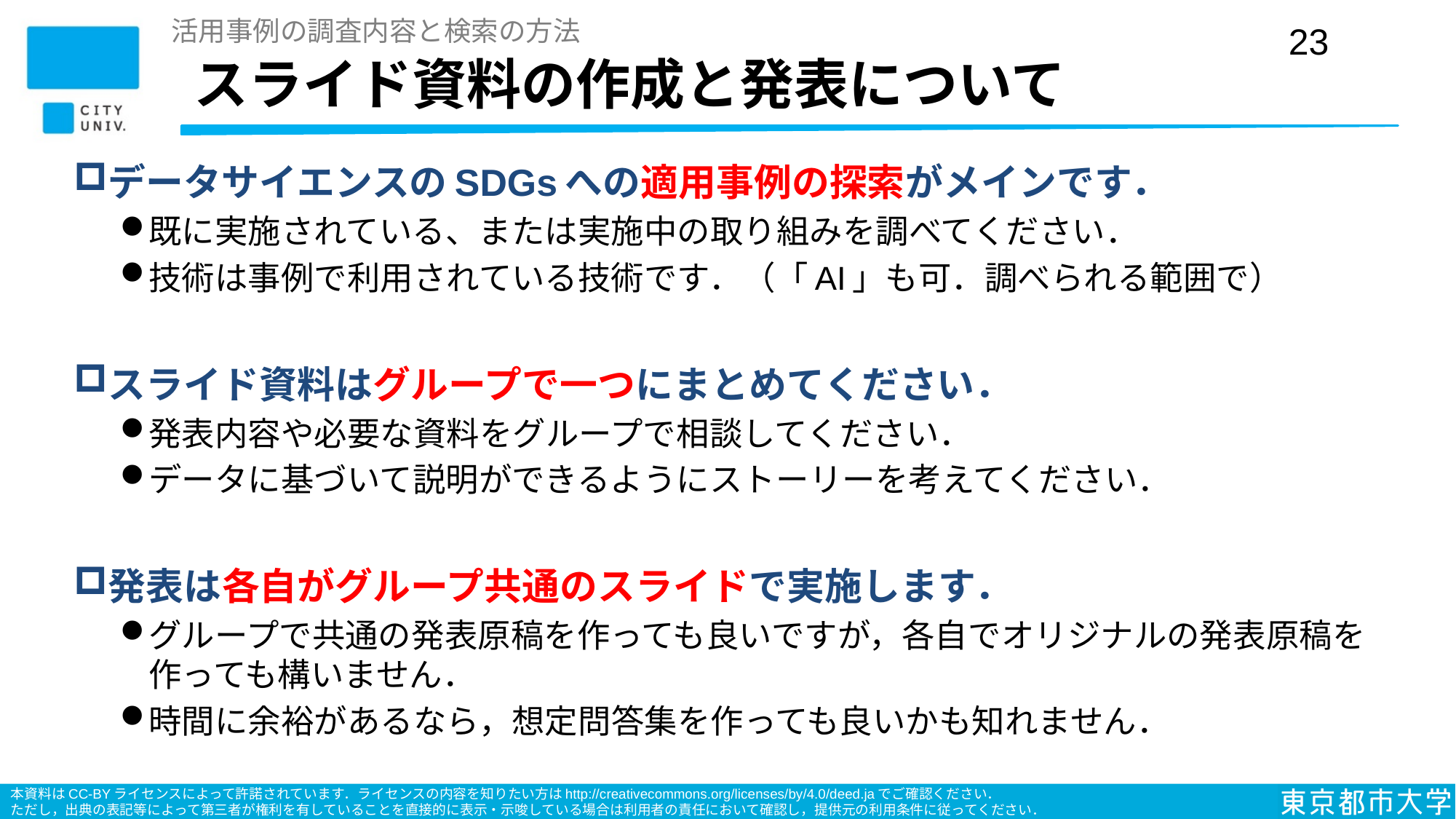

活用事例の調査内容と検索の方法
23
# スライド資料の作成と発表について
データサイエンスのSDGsへの適用事例の探索がメインです．
既に実施されている、または実施中の取り組みを調べてください．
技術は事例で利用されている技術です．（「AI」も可．調べられる範囲で）

スライド資料はグループで一つにまとめてください．
発表内容や必要な資料をグループで相談してください．
データに基づいて説明ができるようにストーリーを考えてください．

発表は各自がグループ共通のスライドで実施します．
グループで共通の発表原稿を作っても良いですが，各自でオリジナルの発表原稿を作っても構いません．
時間に余裕があるなら，想定問答集を作っても良いかも知れません．